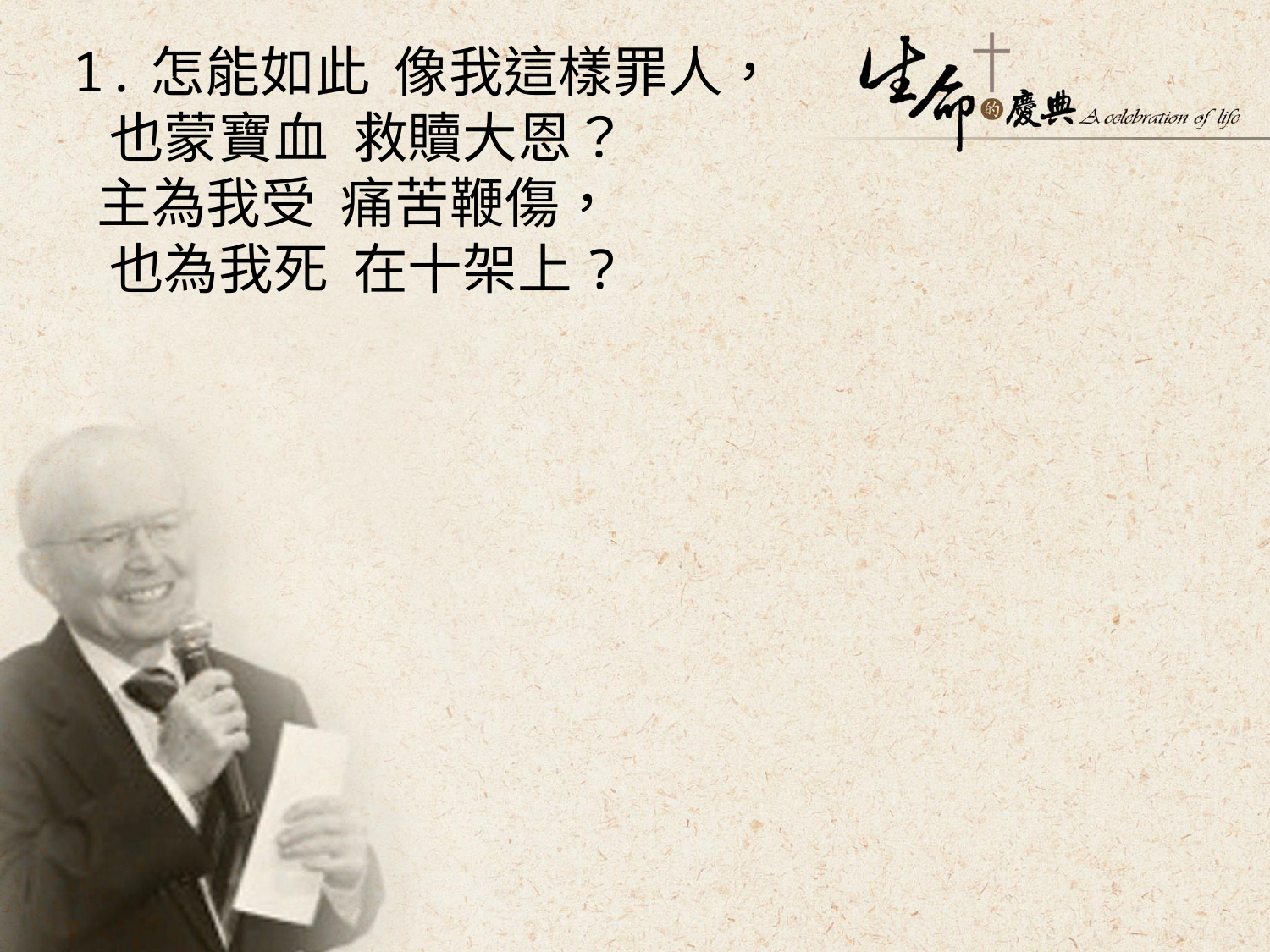

1.怎能如此  像我這樣罪人，
  也蒙寶血  救贖大恩？
  主為我受  痛苦鞭傷，
  也為我死  在十架上?